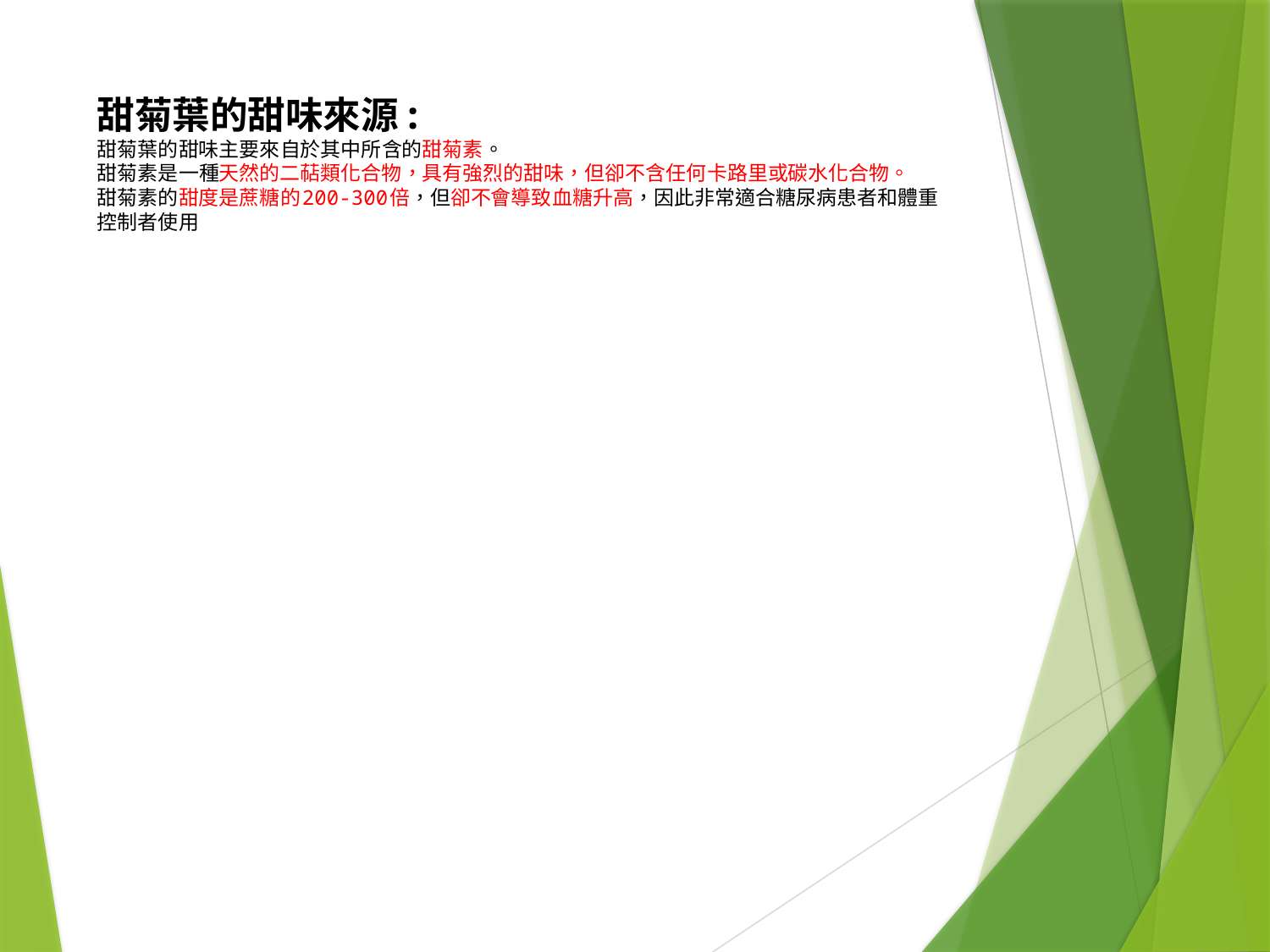

# 甜菊葉的甜味來源: 甜菊葉的甜味主要來自於其中所含的甜菊素。 甜菊素是一種天然的二萜類化合物，具有強烈的甜味，但卻不含任何卡路里或碳水化合物。 甜菊素的甜度是蔗糖的200-300倍，但卻不會導致血糖升高，因此非常適合糖尿病患者和體重控制者使用